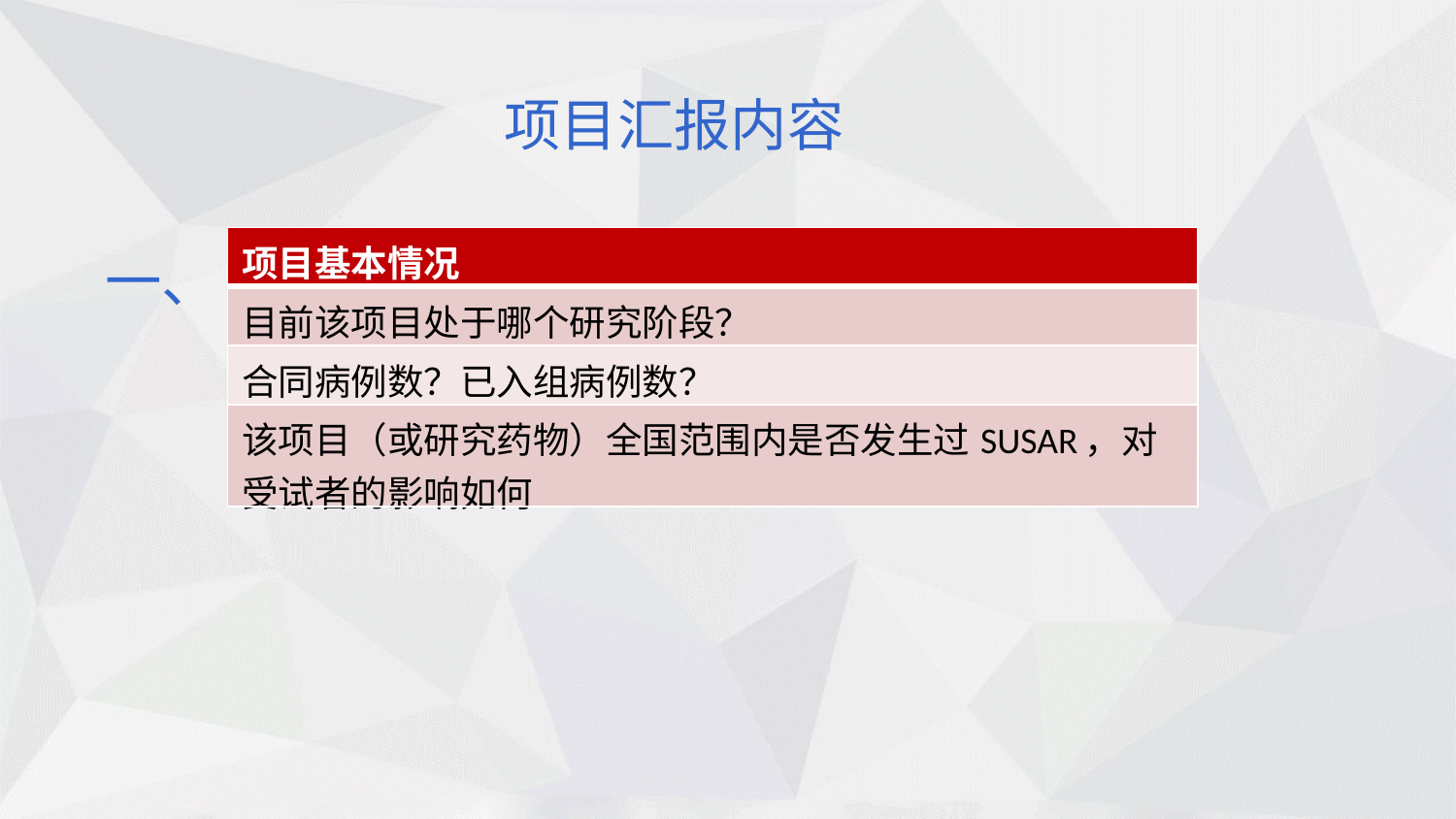

项目汇报内容

| 项目基本情况 |
| --- |
| 目前该项目处于哪个研究阶段？ |
| 合同病例数？已入组病例数？ |
| 该项目（或研究药物）全国范围内是否发生过SUSAR，对受试者的影响如何 |
一、